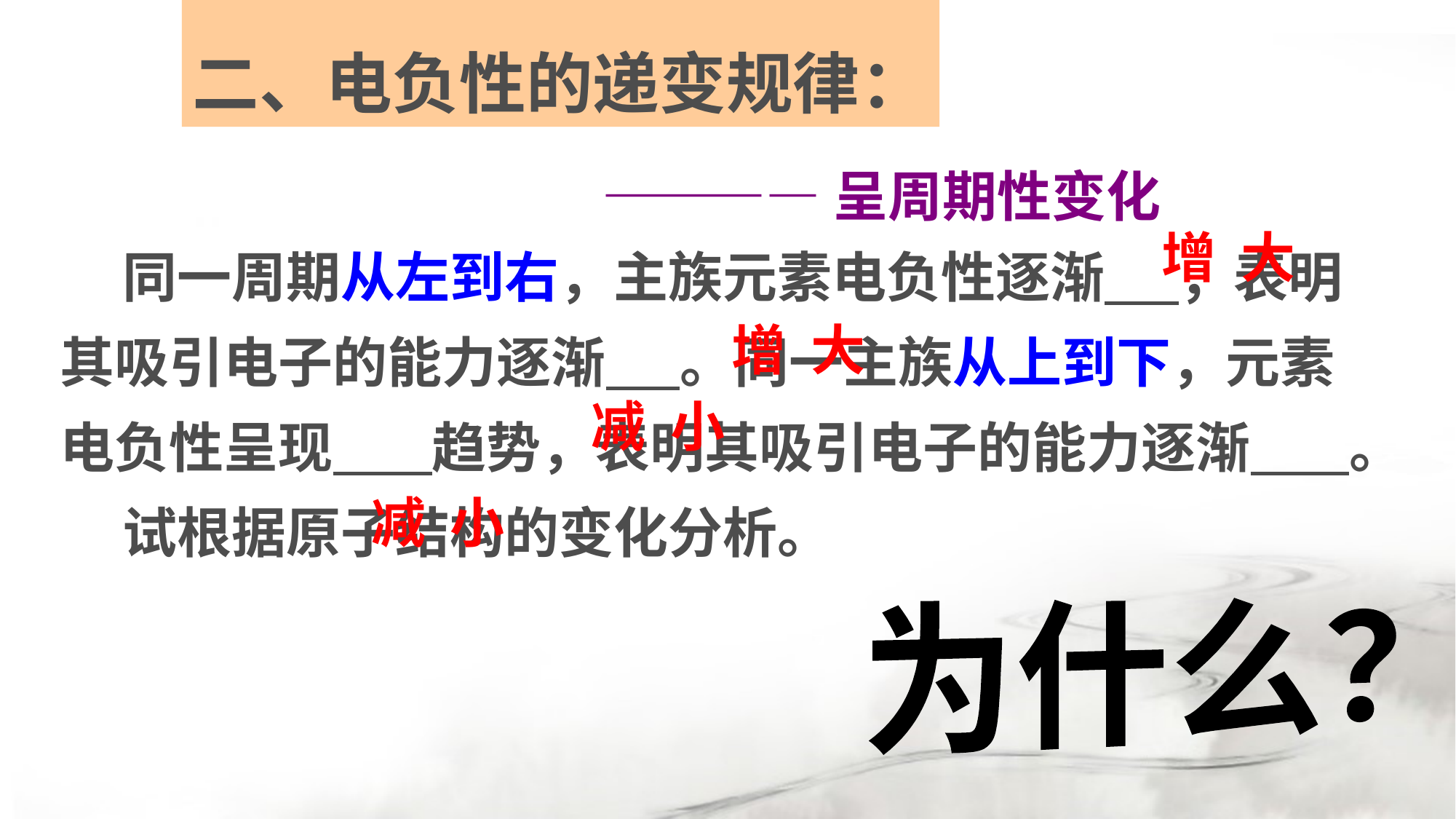

二、电负性的递变规律：
————呈周期性变化
    同一周期从左到右，主族元素电负性逐渐      ，表明其吸引电子的能力逐渐      。同一主族从上到下，元素电负性呈现        趋势，表明其吸引电子的能力逐渐        。
    试根据原子结构的变化分析。
增  大
增  大
减  小
减  小
为什么？